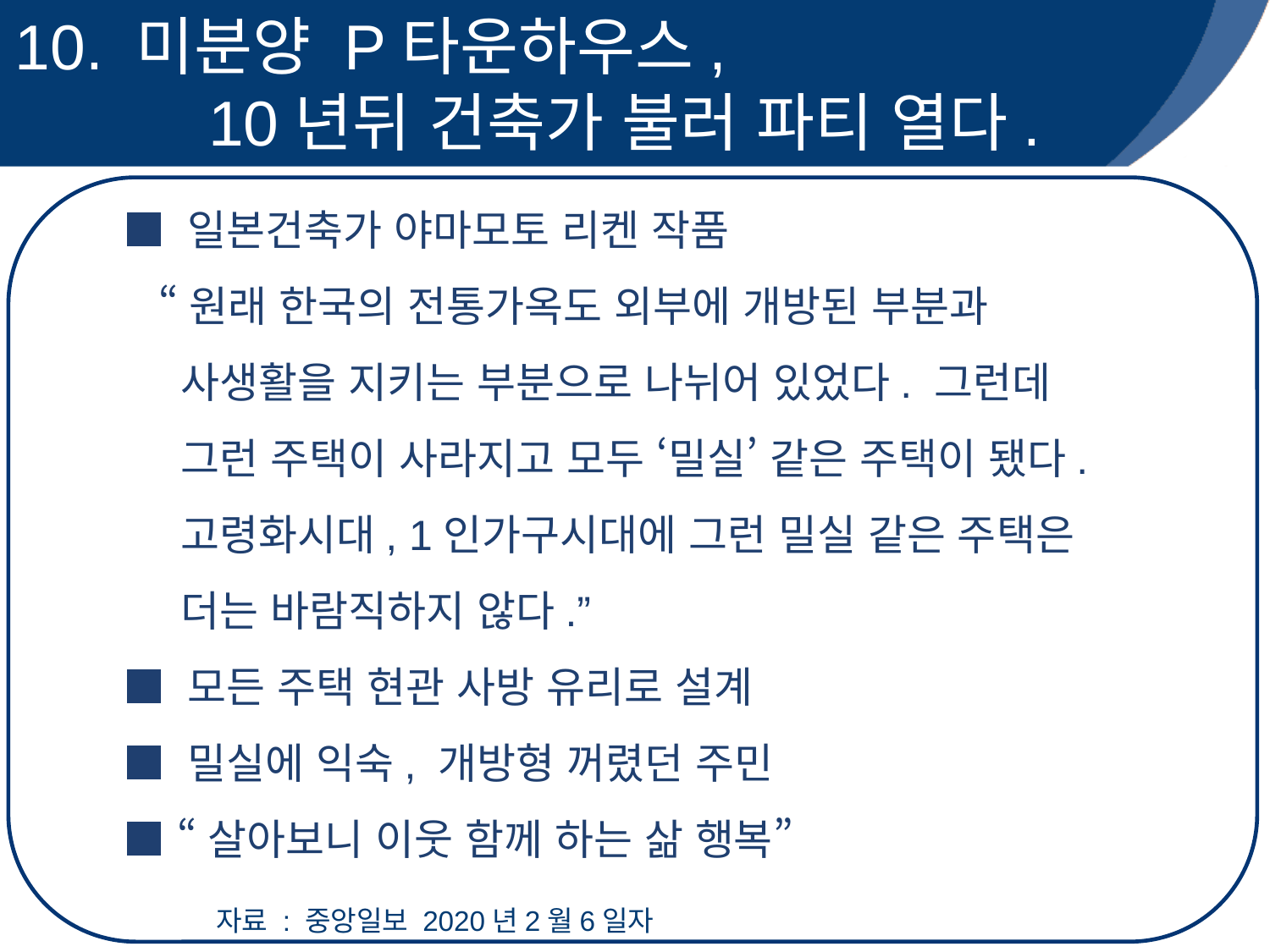

10. 미분양 P타운하우스,
           10년뒤 건축가 불러 파티 열다.
■ 일본건축가 야마모토 리켄 작품
   “원래 한국의 전통가옥도 외부에 개방된 부분과
    사생활을 지키는 부분으로 나뉘어 있었다. 그런데
    그런 주택이 사라지고 모두 ‘밀실’ 같은 주택이 됐다.
    고령화시대, 1인가구시대에 그런 밀실 같은 주택은
    더는 바람직하지 않다.”
■ 모든 주택 현관 사방 유리로 설계
■ 밀실에 익숙, 개방형 꺼렸던 주민
■ “살아보니 이웃 함께 하는 삶 행복”
       자료 : 중앙일보 2020년2월6일자